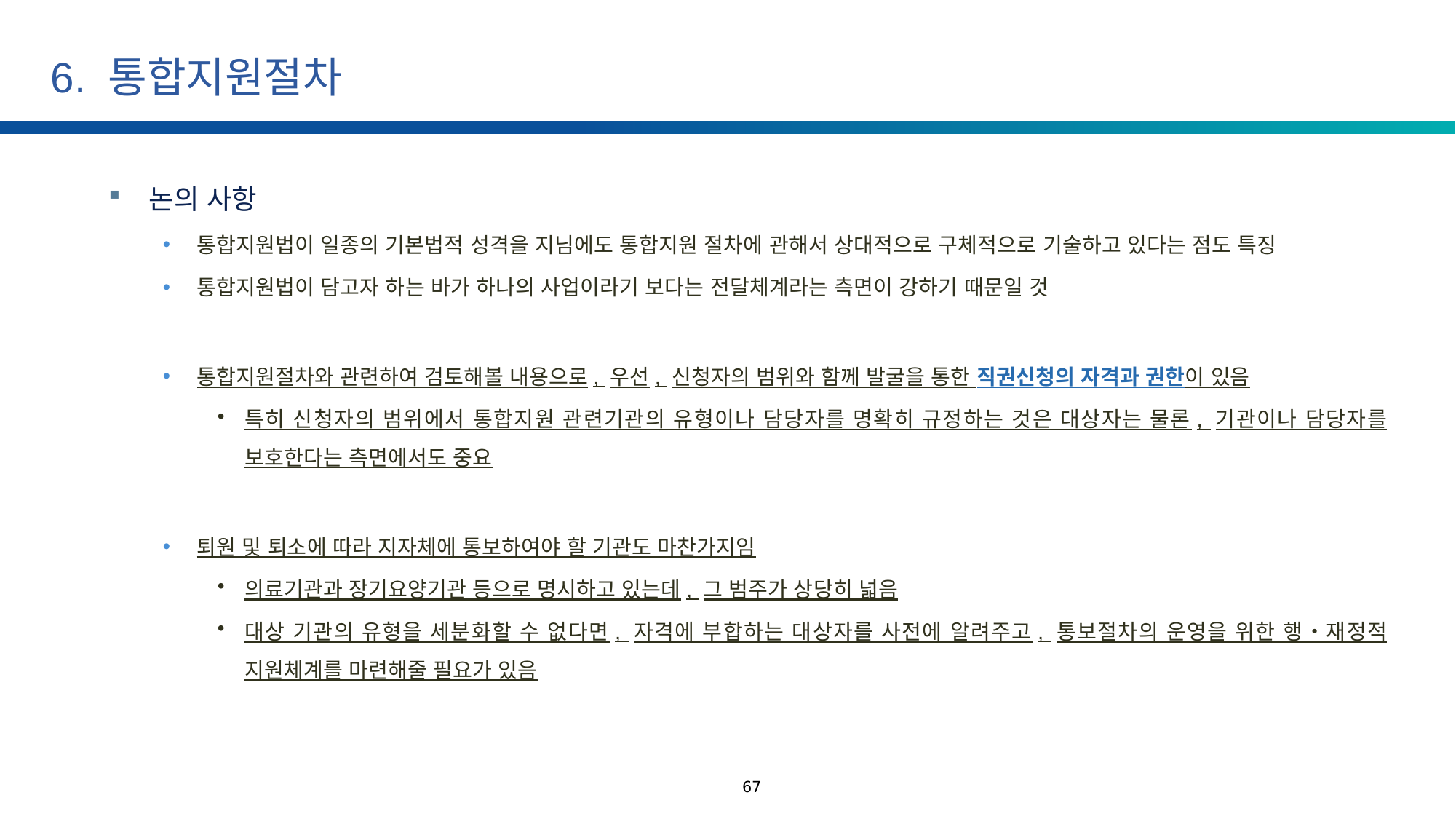

# 6. 통합지원절차
논의 사항
통합지원법이 일종의 기본법적 성격을 지님에도 통합지원 절차에 관해서 상대적으로 구체적으로 기술하고 있다는 점도 특징
통합지원법이 담고자 하는 바가 하나의 사업이라기 보다는 전달체계라는 측면이 강하기 때문일 것

통합지원절차와 관련하여 검토해볼 내용으로, 우선, 신청자의 범위와 함께 발굴을 통한 직권신청의 자격과 권한이 있음
특히 신청자의 범위에서 통합지원 관련기관의 유형이나 담당자를 명확히 규정하는 것은 대상자는 물론, 기관이나 담당자를 보호한다는 측면에서도 중요

퇴원 및 퇴소에 따라 지자체에 통보하여야 할 기관도 마찬가지임
의료기관과 장기요양기관 등으로 명시하고 있는데, 그 범주가 상당히 넓음
대상 기관의 유형을 세분화할 수 없다면, 자격에 부합하는 대상자를 사전에 알려주고, 통보절차의 운영을 위한 행‧재정적 지원체계를 마련해줄 필요가 있음

67